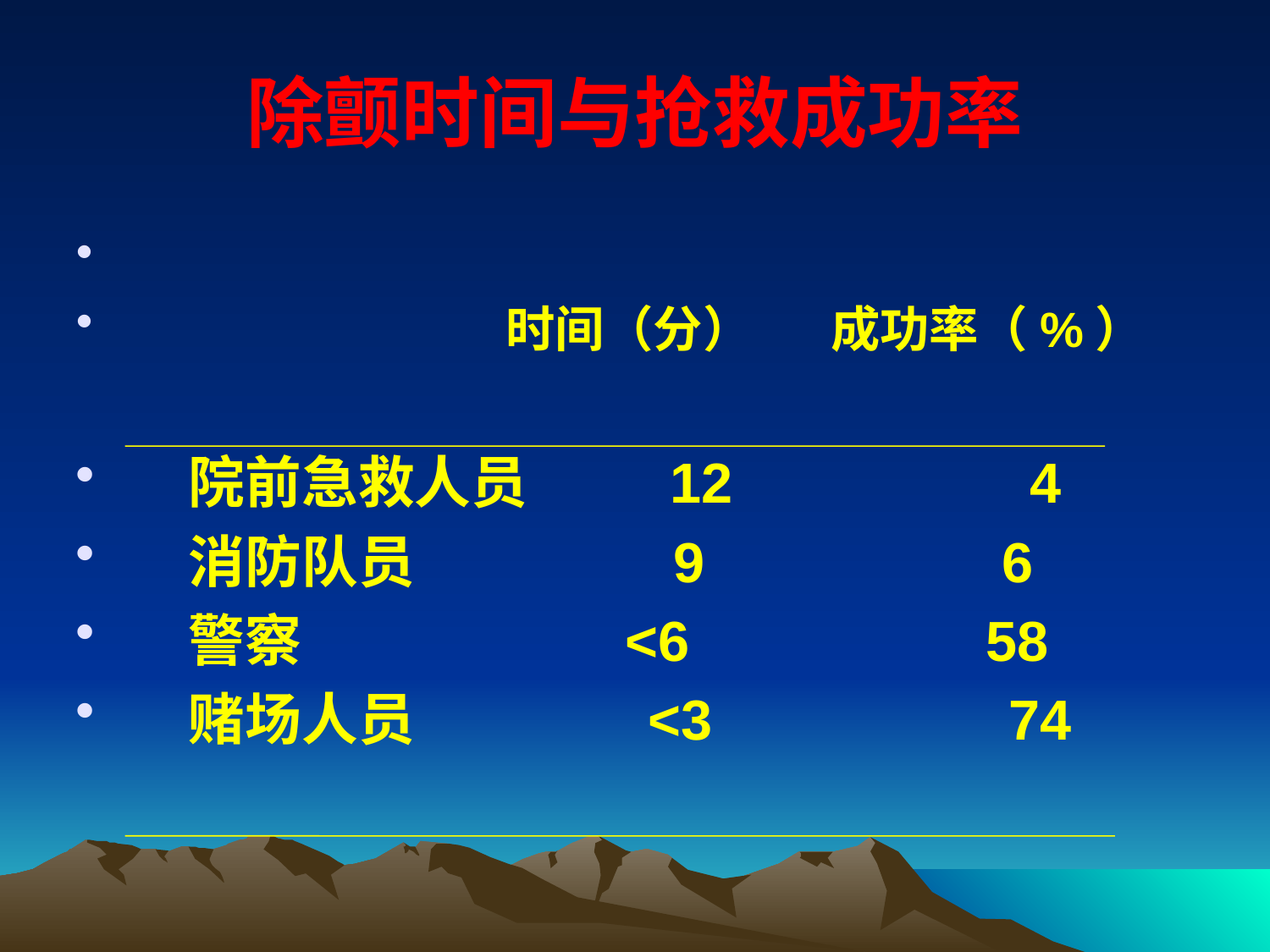

# 除颤时间与抢救成功率

                                 时间（分）       成功率（%）

    院前急救人员          12                   4
    消防队员                   9                   6
    警察                        <6                   58
    赌场人员                 <3                   74